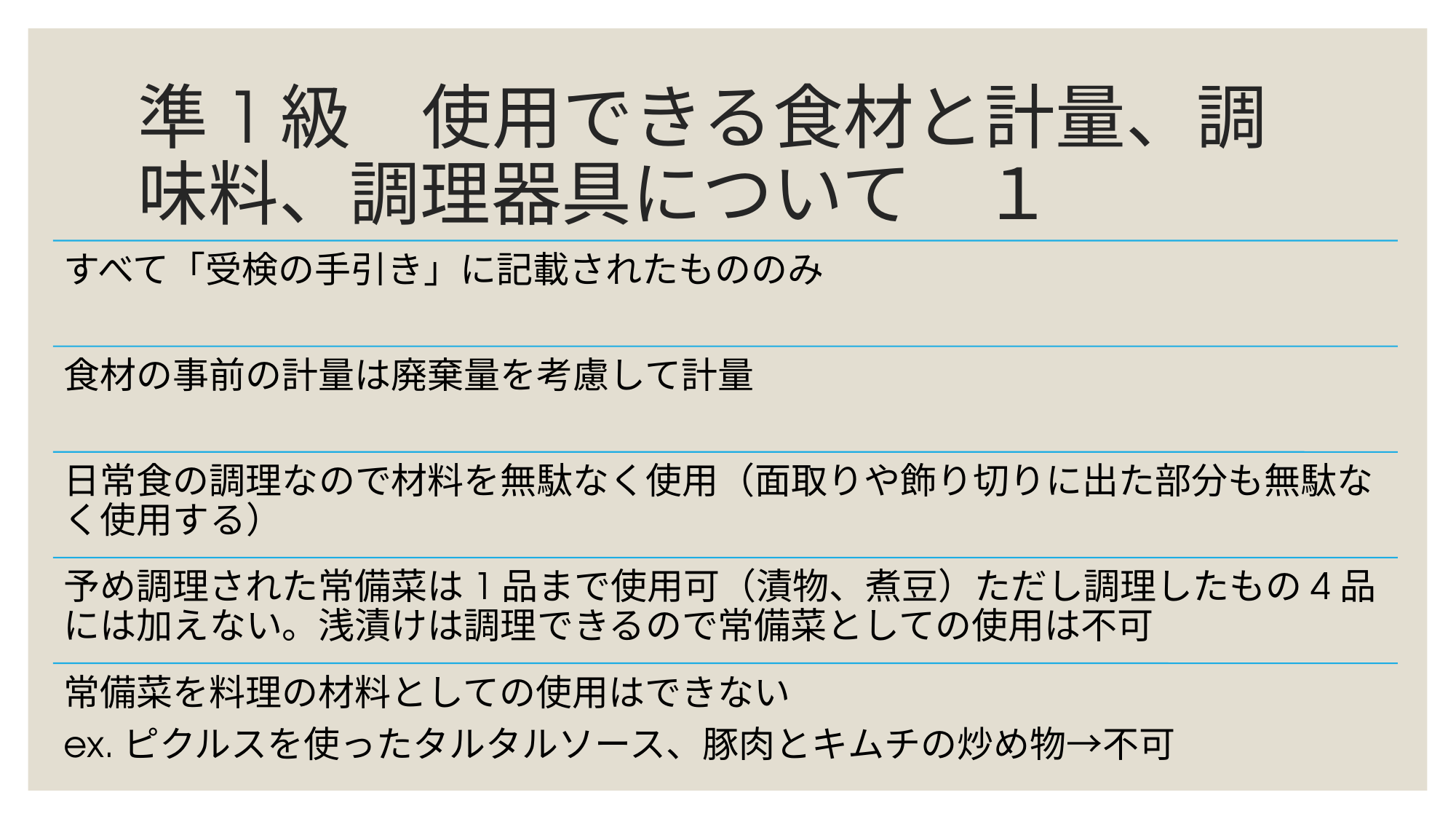

# 準1級　使用できる食材と計量、調味料、調理器具について　１
すべて「受検の手引き」に記載されたもののみ
食材の事前の計量は廃棄量を考慮して計量
日常食の調理なので材料を無駄なく使用（面取りや飾り切りに出た部分も無駄なく使用する）
予め調理された常備菜は1品まで使用可（漬物、煮豆）ただし調理したもの4品には加えない。浅漬けは調理できるので常備菜としての使用は不可
常備菜を料理の材料としての使用はできない
ex.ピクルスを使ったタルタルソース、豚肉とキムチの炒め物→不可